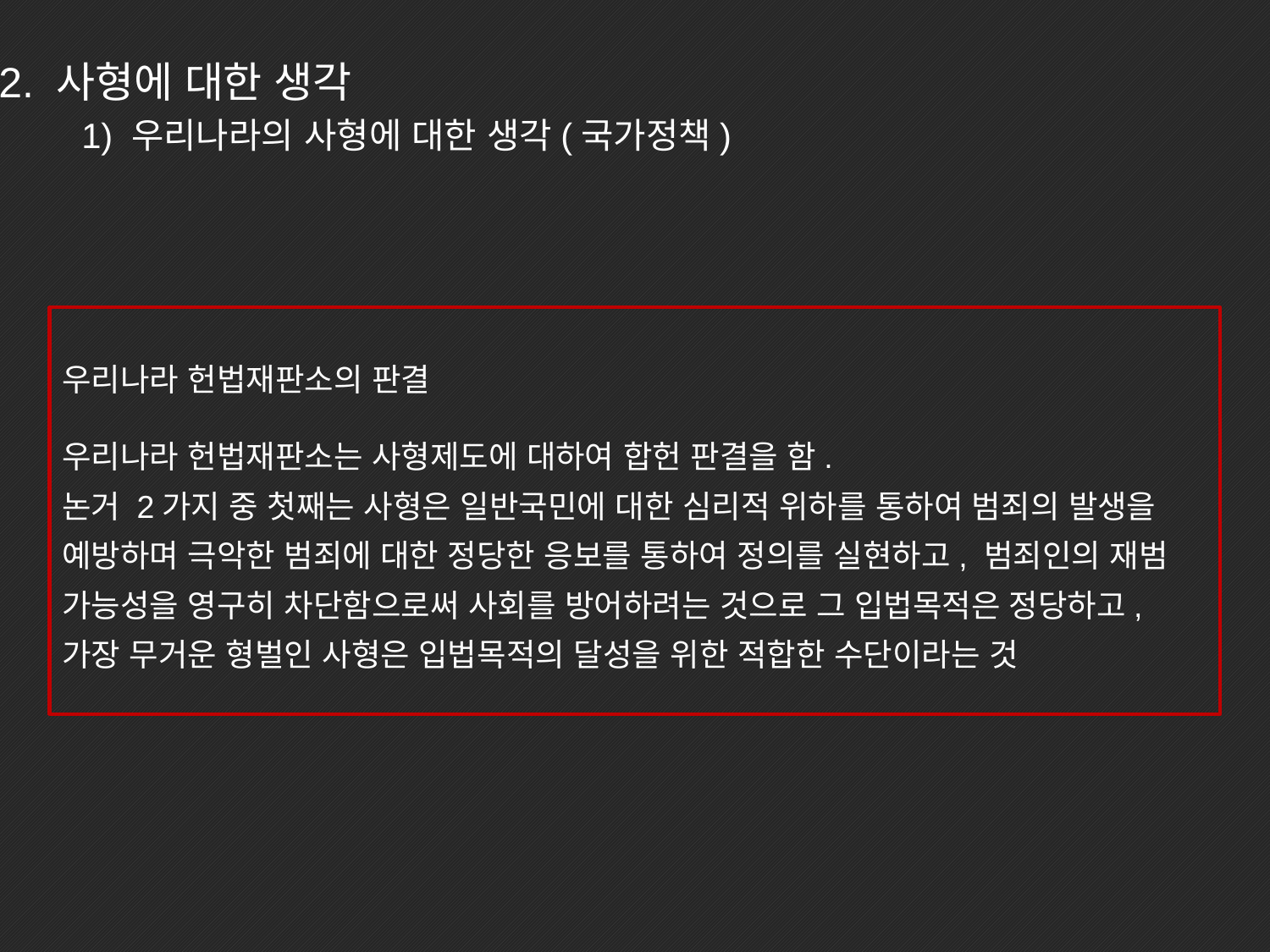

2. 사형에 대한 생각
       1) 우리나라의 사형에 대한 생각(국가정책)
우리나라 헌법재판소의 판결

우리나라 헌법재판소는 사형제도에 대하여 합헌 판결을 함.
논거 2가지 중 첫째는 사형은 일반국민에 대한 심리적 위하를 통하여 범죄의 발생을 예방하며 극악한 범죄에 대한 정당한 응보를 통하여 정의를 실현하고, 범죄인의 재범 가능성을 영구히 차단함으로써 사회를 방어하려는 것으로 그 입법목적은 정당하고, 가장 무거운 형벌인 사형은 입법목적의 달성을 위한 적합한 수단이라는 것